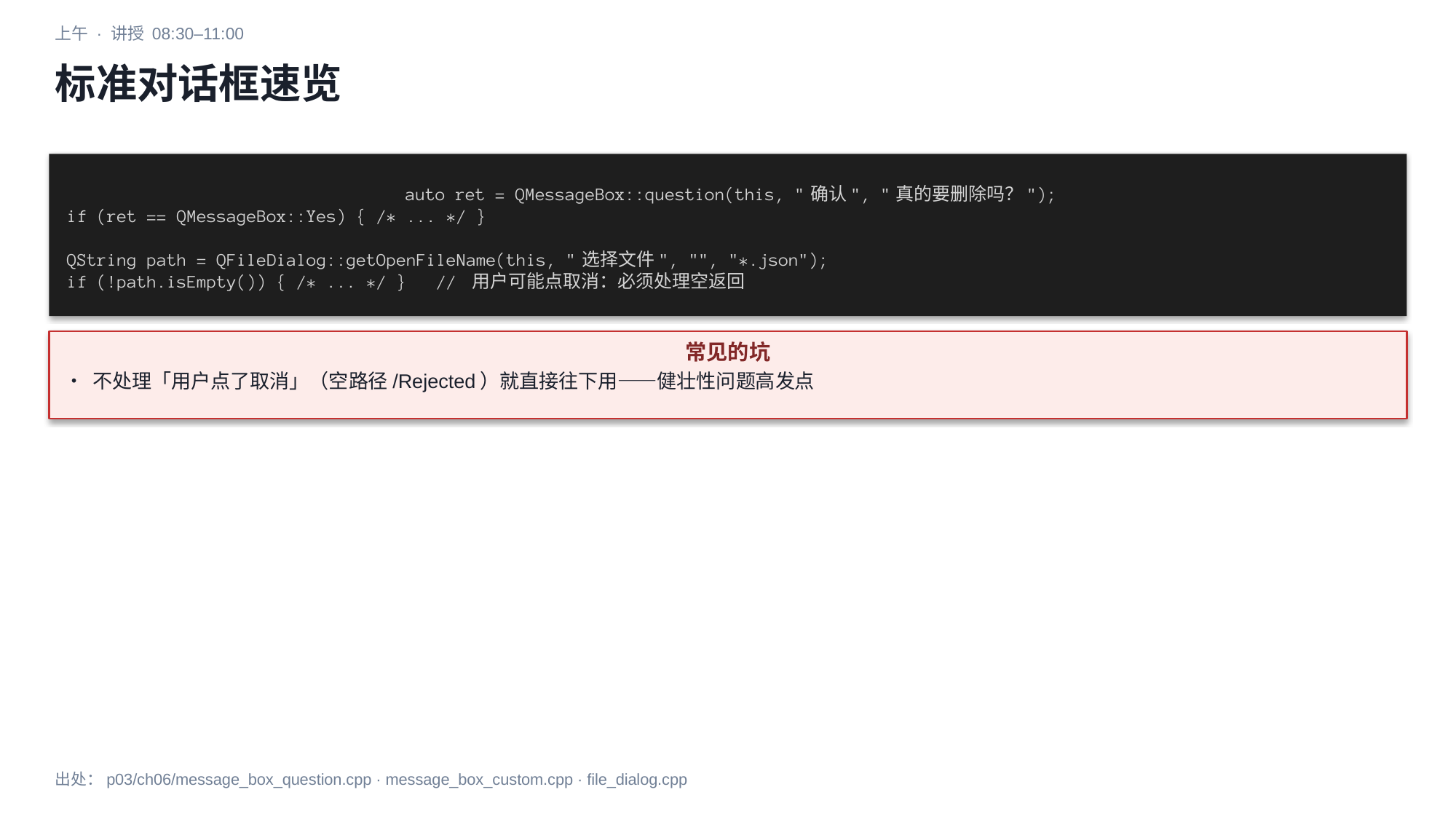

上午 · 讲授 08:30–11:00
标准对话框速览
auto ret = QMessageBox::question(this, "确认", "真的要删除吗？");
if (ret == QMessageBox::Yes) { /* ... */ }

QString path = QFileDialog::getOpenFileName(this, "选择文件", "", "*.json");
if (!path.isEmpty()) { /* ... */ }   // 用户可能点取消：必须处理空返回
常见的坑
• 不处理「用户点了取消」（空路径/Rejected）就直接往下用——健壮性问题高发点
出处：p03/ch06/message_box_question.cpp · message_box_custom.cpp · file_dialog.cpp